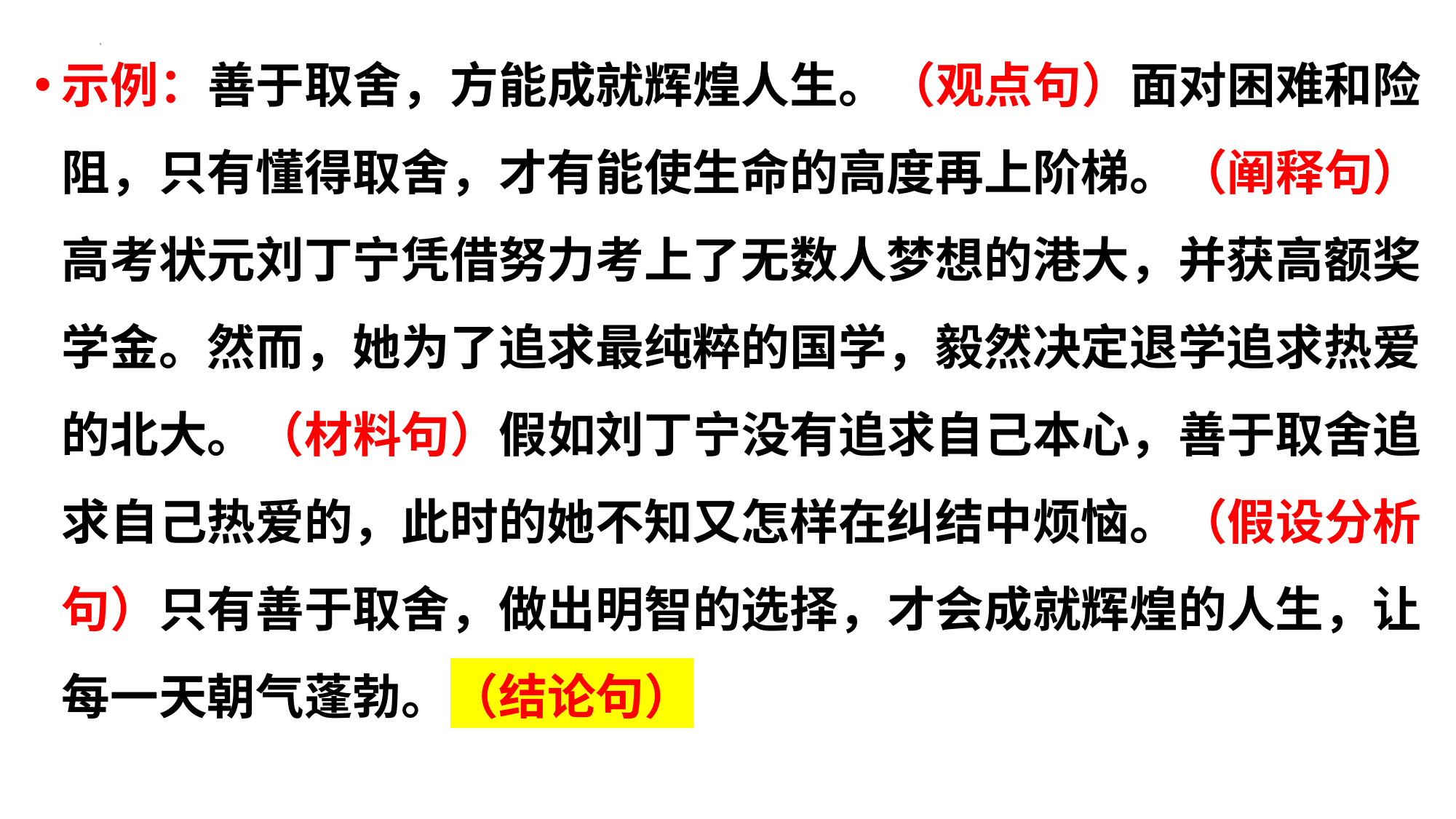

示例：善于取舍，方能成就辉煌人生。（观点句）面对困难和险阻，只有懂得取舍，才有能使生命的高度再上阶梯。（阐释句）高考状元刘丁宁凭借努力考上了无数人梦想的港大，并获高额奖学金。然而，她为了追求最纯粹的国学，毅然决定退学追求热爱的北大。（材料句）假如刘丁宁没有追求自己本心，善于取舍追求自己热爱的，此时的她不知又怎样在纠结中烦恼。（假设分析句）只有善于取舍，做出明智的选择，才会成就辉煌的人生，让每一天朝气蓬勃。（结论句）